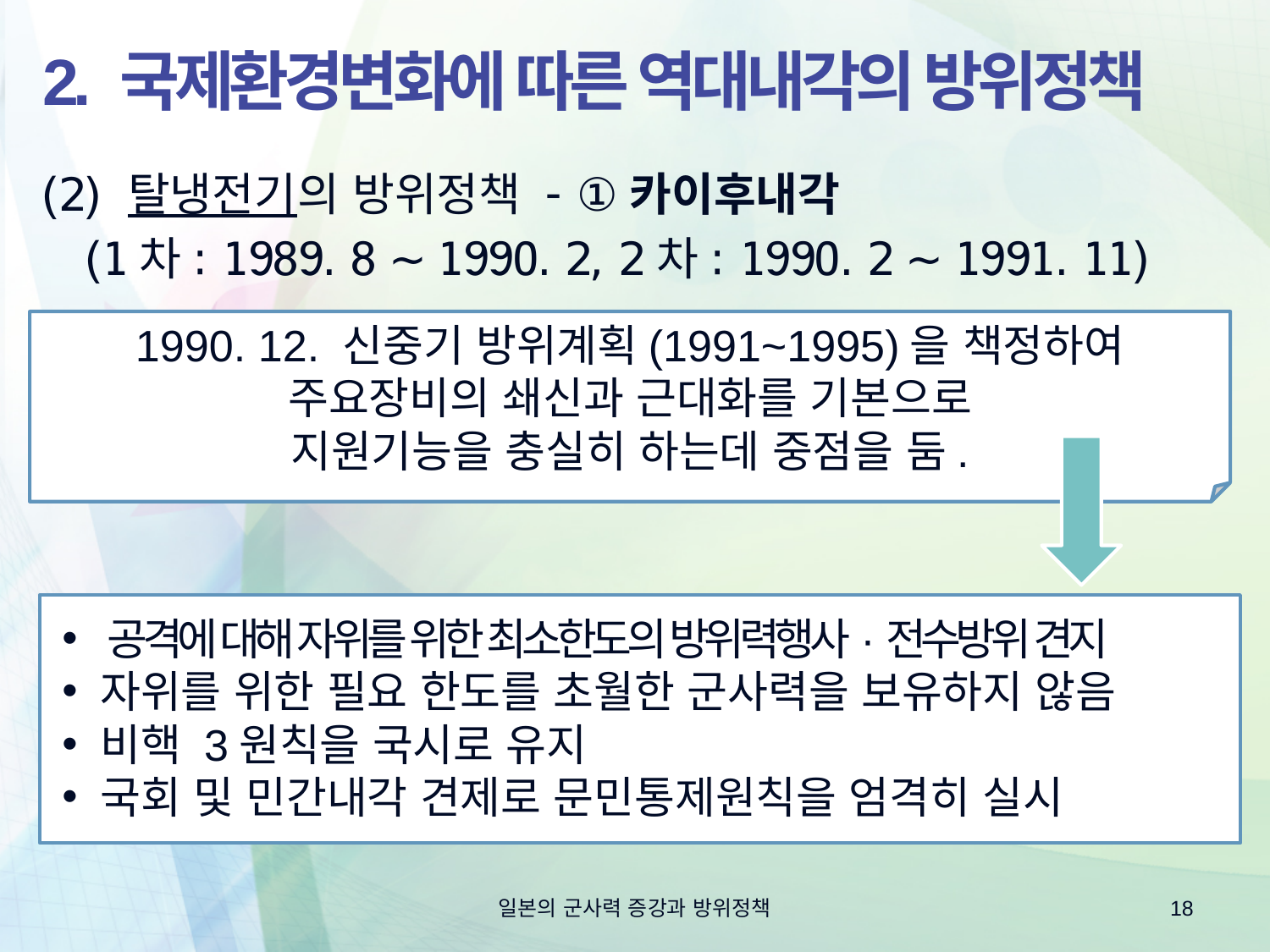

# 2. 국제환경변화에 따른 역대내각의 방위정책
(2) 탈냉전기의 방위정책 - ①카이후내각
   (1차: 1989. 8 ~ 1990. 2, 2차: 1990. 2 ~ 1991. 11)

1990. 12. 신중기 방위계획(1991~1995)을 책정하여
주요장비의 쇄신과 근대화를 기본으로
지원기능을 충실히 하는데 중점을 둠.

  공격에 대해 자위를 위한 최소한도의 방위력행사·전수방위 견지
 자위를 위한 필요 한도를 초월한 군사력을 보유하지 않음
 비핵 3원칙을 국시로 유지
 국회 및 민간내각 견제로 문민통제원칙을 엄격히 실시
일본의 군사력 증강과 방위정책
18